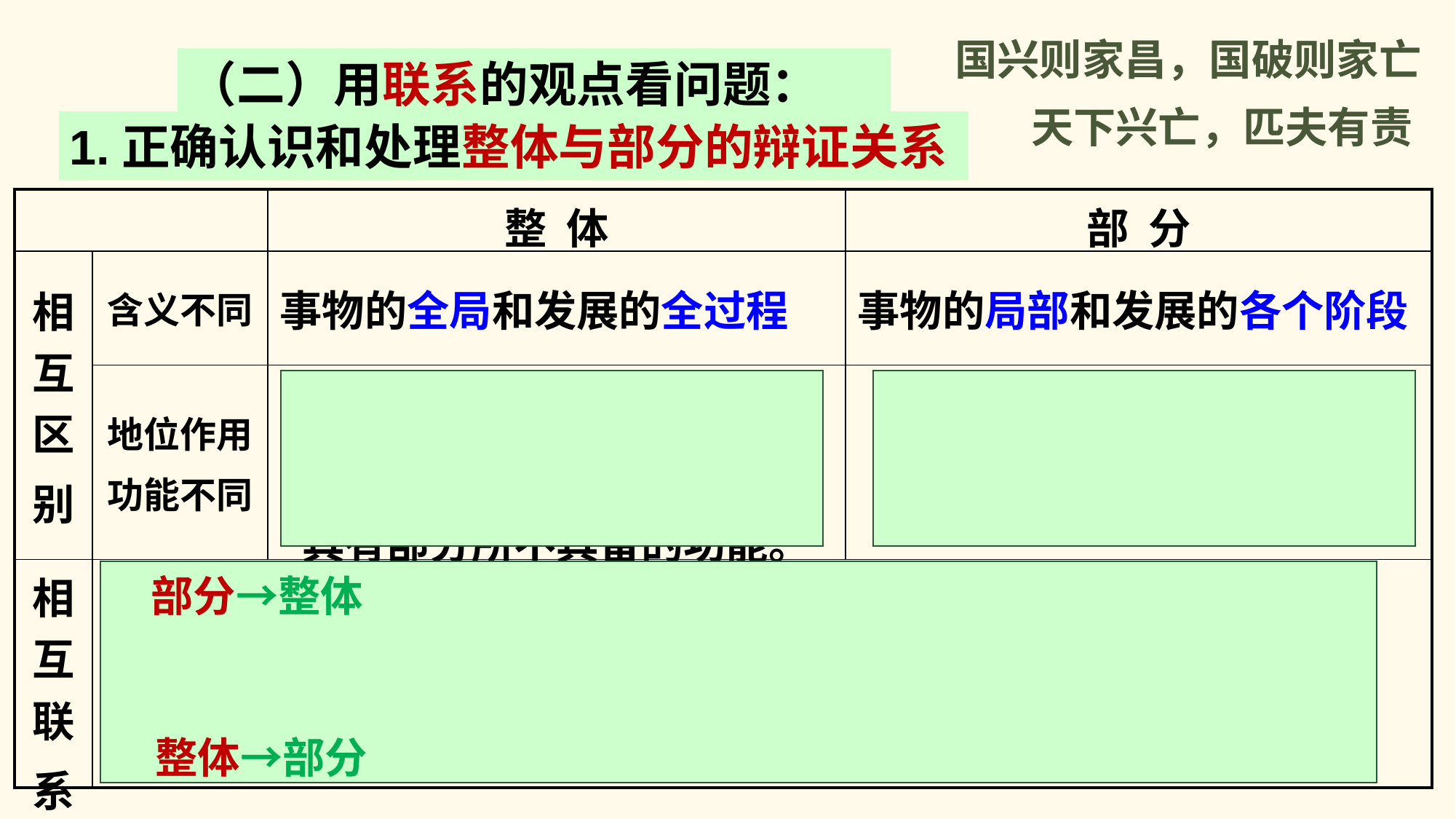

国兴则家昌，国破则家亡
（二）用联系的观点看问题：
天下兴亡，匹夫有责
1.正确认识和处理整体与部分的辩证关系
|  |  | 整 体 | 部 分 |
| --- | --- | --- | --- |
| 相互区 别 | 含义不同 | 事物的全局和发展的全过程 | 事物的局部和发展的各个阶段 |
|  | 地位作用 功能不同 | 整体居于主导地位， 整体统率部分， 具有部分所不具备的功能。 | 部分处于被支配的地位， 部分服从和服务于整体。 |
| 相互联 系 | 整体由部分构成，部分的功能及其变化会影响整体的功能； 部分是整体中的部分，整体的功能、状态及其变化也会影响部分。 |  |  |

部分→整体
整体→部分